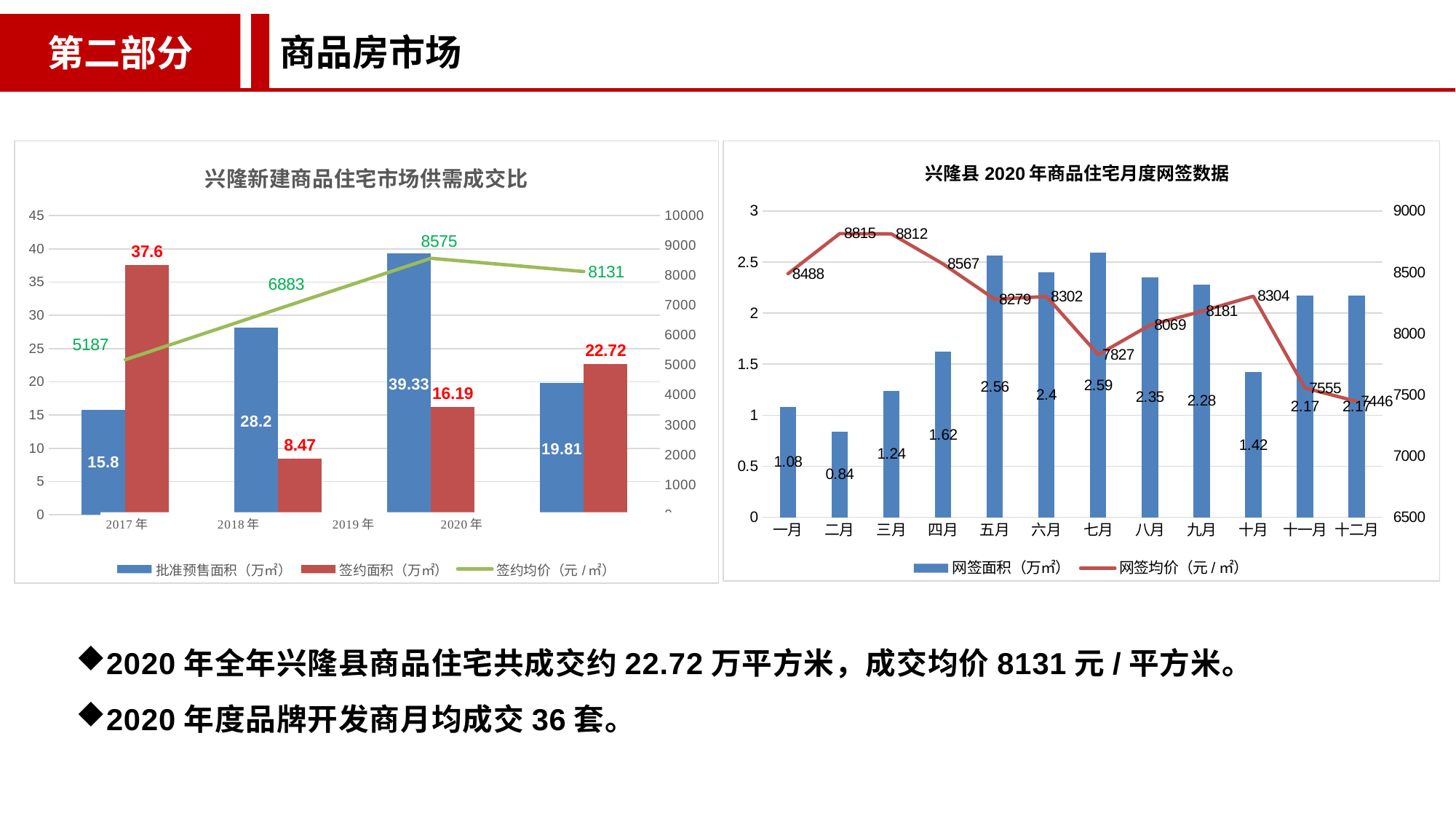

第二部分

商品房市场

### Chart: 兴隆新建商品住宅市场供需成交比

| Category | 批准预售面积（万㎡） | 签约面积（万㎡） | 签约均价（元/㎡） |
|---|---|---|---|
| 2016年 | 15.8 | 37.6 | 5187.0 |
| 2017年 | 28.2 | 8.47 | 6883.0 |
| 2018年 | 39.33 | 16.19 | 8575.0 |
| 2019年 | 19.81 | 22.72 | 8131.0 |

### Chart: 兴隆县2020年商品住宅月度网签数据

| Category | 网签面积（万㎡） | 网签均价（元/㎡） |
|---|---|---|
| 一月 | 1.08 | 8488.0 |
| 二月 | 0.84 | 8815.0 |
| 三月 | 1.24 | 8812.0 |
| 四月 | 1.62 | 8567.0 |
| 五月 | 2.56 | 8279.0 |
| 六月 | 2.4 | 8302.0 |
| 七月 | 2.59 | 7827.0 |
| 八月 | 2.35 | 8069.0 |
| 九月 | 2.28 | 8181.0 |
| 十月 | 1.42 | 8304.0 |
| 十一月 | 2.17 | 7555.0 |
| 十二月 | 2.17 | 7446.0 |
2020年全年兴隆县商品住宅共成交约22.72万平方米，成交均价8131元/平方米。
2020年度品牌开发商月均成交36套。